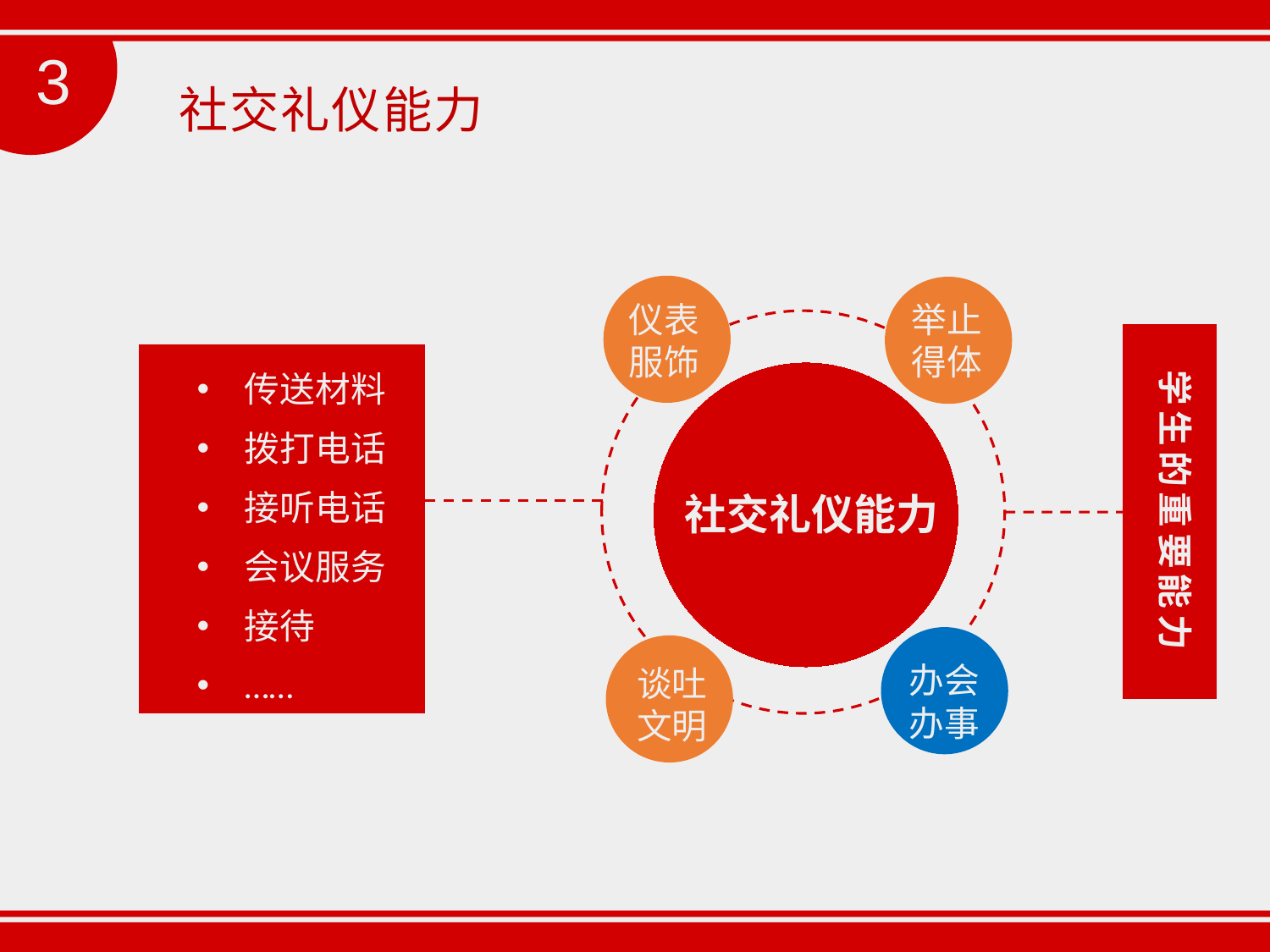

3

社交礼仪能力

举止
得体
仪表
服饰

谈吐
文明

办会
办事

学生的重要能力

传送材料
拨打电话
接听电话
会议服务
接待
……

社交礼仪能力